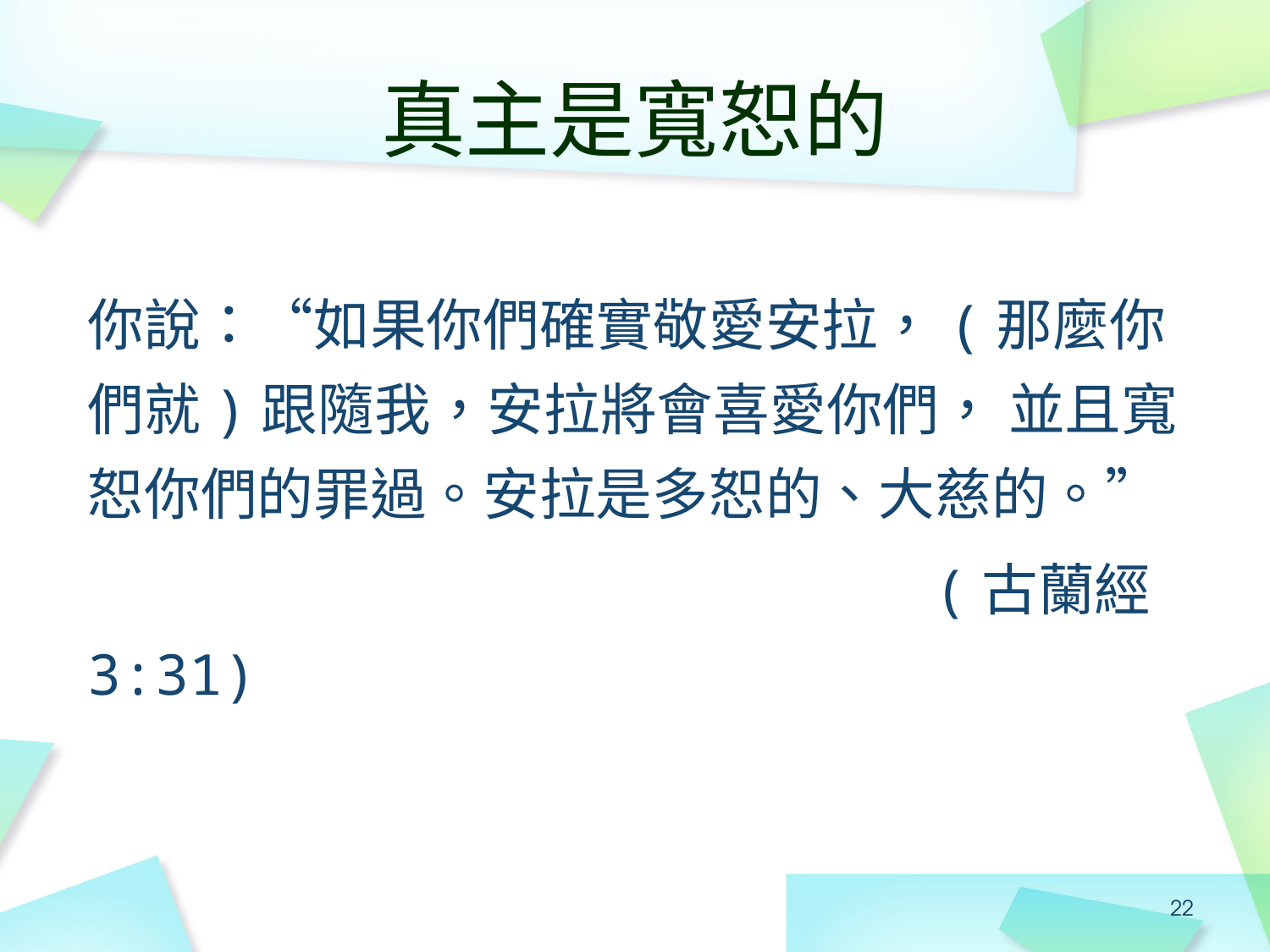

# 真主是寬恕的
你說：“如果你們確實敬愛安拉，(那麼你們就)跟隨我，安拉將會喜愛你們， 並且寬恕你們的罪過。安拉是多恕的、大慈的。”
                         (古蘭經3:31)
22